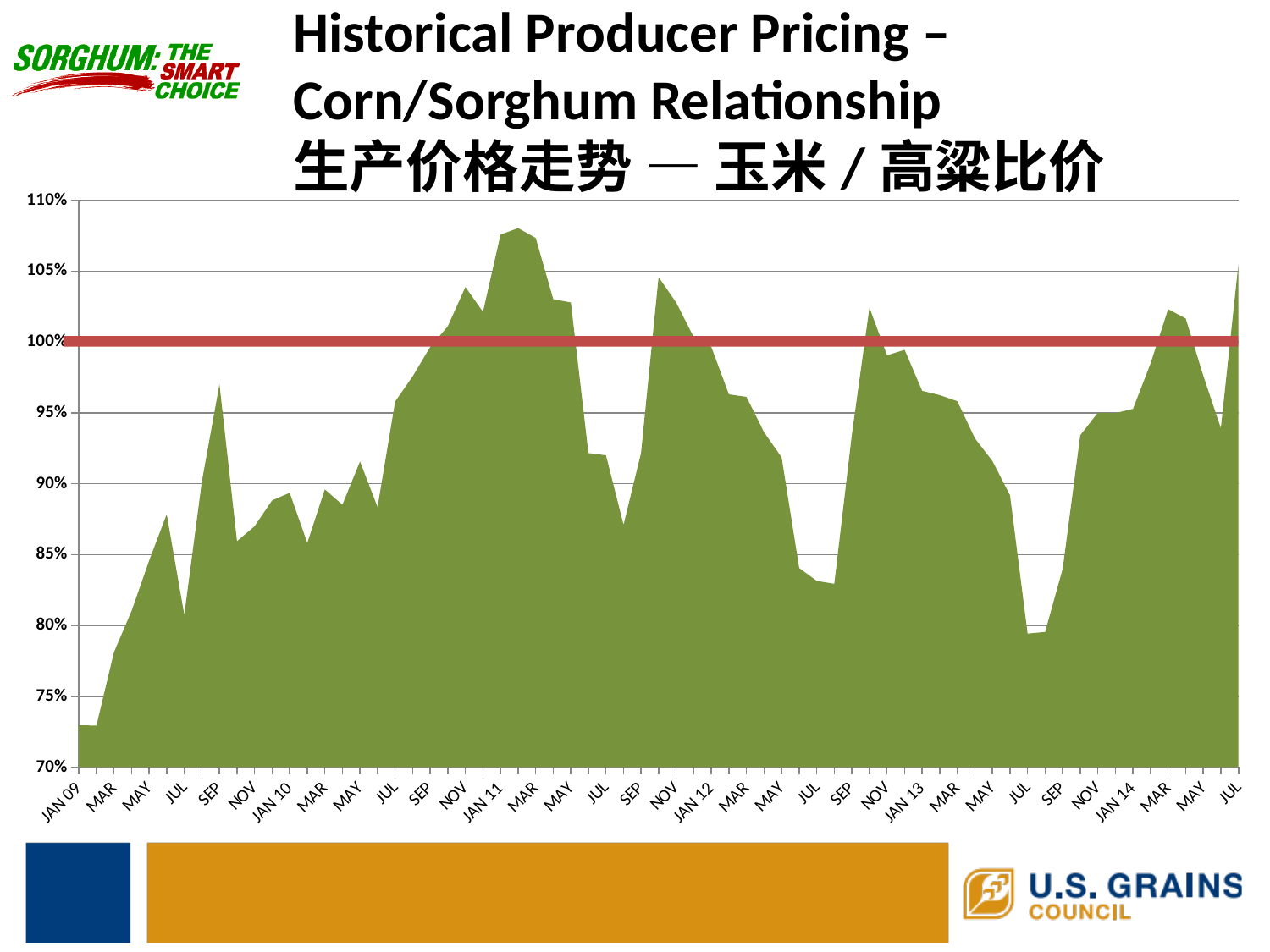

# Historical Producer Pricing – Corn/Sorghum Relationship 生产价格走势 — 玉米/高粱比价

### Chart

| Category |  |
|---|---|
| JAN 09 | 0.7295412844036702 |
| FEB | 0.729302325581395 |
| MAR | 0.7810909090909088 |
| APR | 0.8101818181818231 |
| MAY | 0.845656565656566 |
| JUN | 0.878403990024937 |
| JUL | 0.807333333333333 |
| AUG | 0.9013813813813809 |
| SEP | 0.9700923076923079 |
| OCT | 0.8593905817174459 |
| NOV | 0.8699178082191862 |
| DEC | 0.888222222222222 |
| JAN 10 | 0.8935519125683132 |
| FEB | 0.8581408450704231 |
| MAR | 0.8960000000000011 |
| APR | 0.8851612903225831 |
| MAY | 0.9156321839080459 |
| JUN | 0.8835190615835802 |
| JUL | 0.9579369627507159 |
| AUG | 0.9757808219178079 |
| SEP | 0.9964705882352909 |
| OCT | 1.011111111111111 |
| NOV | 1.0387692307692298 |
| DEC | 1.0212448132780079 |
| JAN 11 | 1.07578947368421 |
| FEB | 1.080353982300886 |
| MAR | 1.0734177215189973 |
| APR | 1.0301886792452841 |
| MAY | 1.027848101265823 |
| JUN | 0.9216300940438941 |
| JUL | 0.9200631911532329 |
| AUG | 0.8709302325581513 |
| SEP | 0.9216300940438941 |
| OCT | 1.0457242582896764 |
| NOV | 1.0277873070325898 |
| DEC | 1.0034129692832883 |
| JAN 12 | 0.996375617792422 |
| FEB | 0.9630573248407639 |
| MAR | 0.9612598425196942 |
| APR | 0.9362776025236641 |
| MAY | 0.918611987381704 |
| JUN | 0.840439560439561 |
| JUL | 0.8313725490196059 |
| AUG | 0.829357798165138 |
| SEP | 0.9346879535558862 |
| OCT | 1.0241887905604719 |
| NOV | 0.9905848787446448 |
| DEC | 0.9944687045123729 |
| JAN 13 | 0.9655172413793099 |
| FEB | 0.9625 |
| MAR | 0.958204768583451 |
| APR | 0.9319942611190871 |
| MAY | 0.9159253945480641 |
| JUN | 0.8918220946915381 |
| JUL | 0.794226804123712 |
| AUG | 0.7953623188405788 |
| SEP | 0.8400000000000011 |
| OCT | 0.9341431670282001 |
| NOV | 0.9500689655172359 |
| DEC | 0.9498412698412689 |
| JAN 14 | 0.952760180995475 |
| FEB | 0.984827586206897 |
| MAR | 1.023148558758315 |
| APR | 1.01656050955414 |
| MAY | 0.9761358811040329 |
| JUN | 0.9391536748329569 |
| JUL | 1.0551578947368563 |